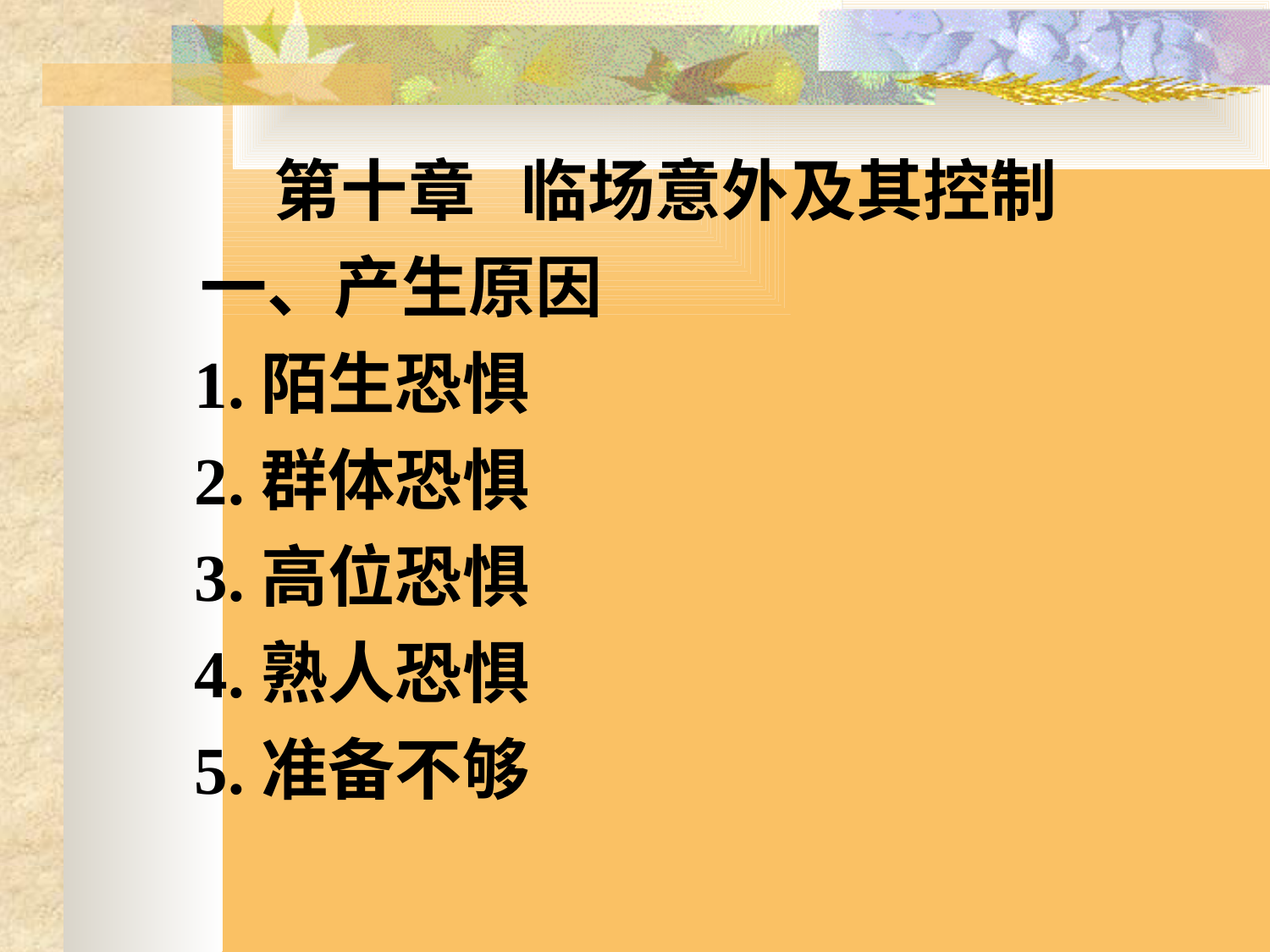

第十章   临场意外及其控制
       一、产生原因
       1.陌生恐惧
       2.群体恐惧
       3.高位恐惧
       4.熟人恐惧
       5.准备不够